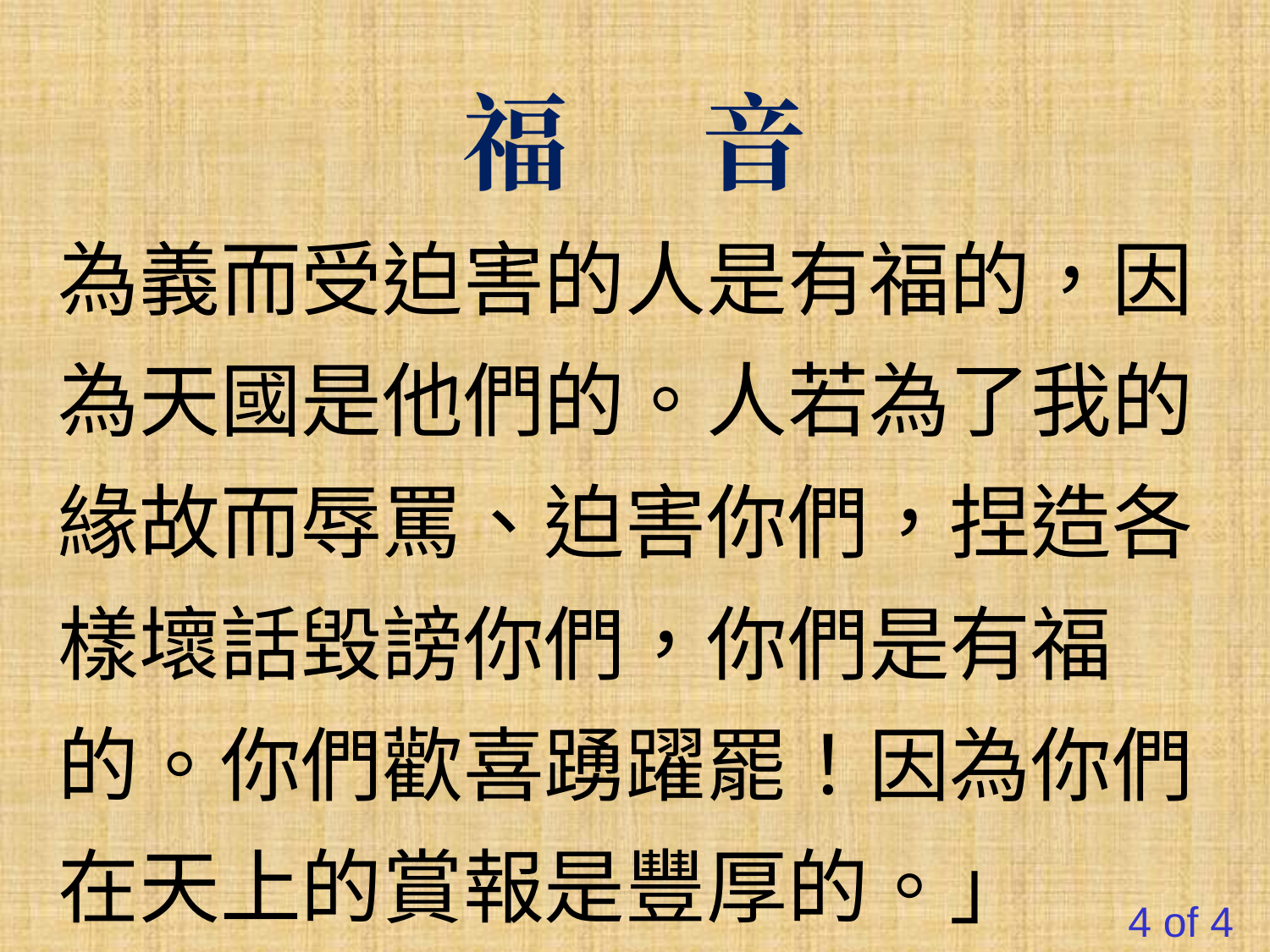

福     音
為義而受迫害的人是有福的，因為天國是他們的。人若為了我的緣故而辱罵、迫害你們，捏造各樣壞話毀謗你們，你們是有福的。你們歡喜踴躍罷！因為你們在天上的賞報是豐厚的。」
4 of 4